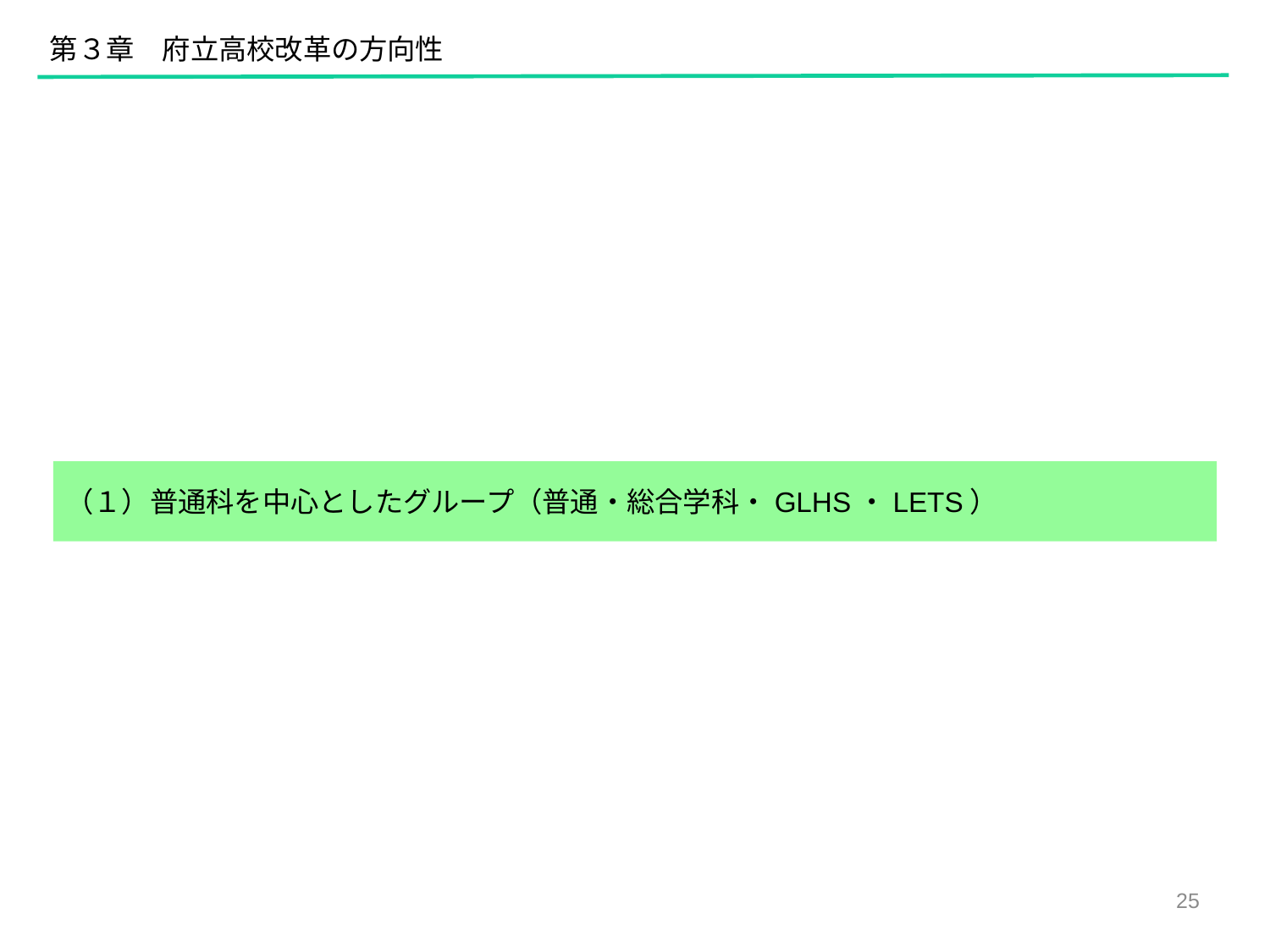

第３章　府立高校改革の方向性
（１）普通科を中心としたグループ（普通・総合学科・GLHS・LETS）
25